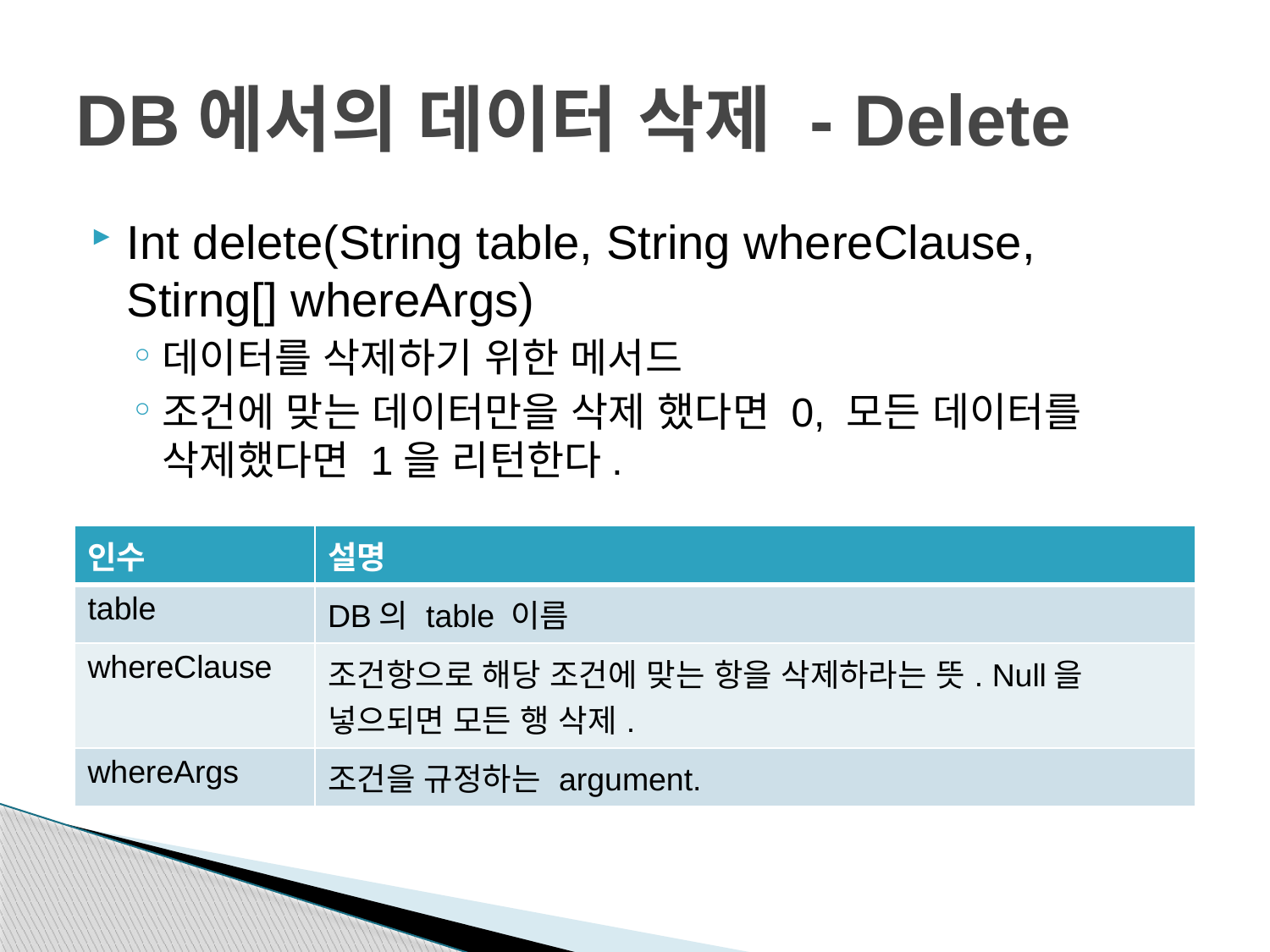

# DB에서의 데이터 삭제 - Delete
Int delete(String table, String whereClause, Stirng[] whereArgs)
데이터를 삭제하기 위한 메서드
조건에 맞는 데이터만을 삭제 했다면 0, 모든 데이터를 삭제했다면 1을 리턴한다.
| 인수 | 설명 |
| --- | --- |
| table | DB의 table 이름 |
| whereClause | 조건항으로 해당 조건에 맞는 항을 삭제하라는 뜻. Null을 넣으되면 모든 행 삭제. |
| whereArgs | 조건을 규정하는 argument. |